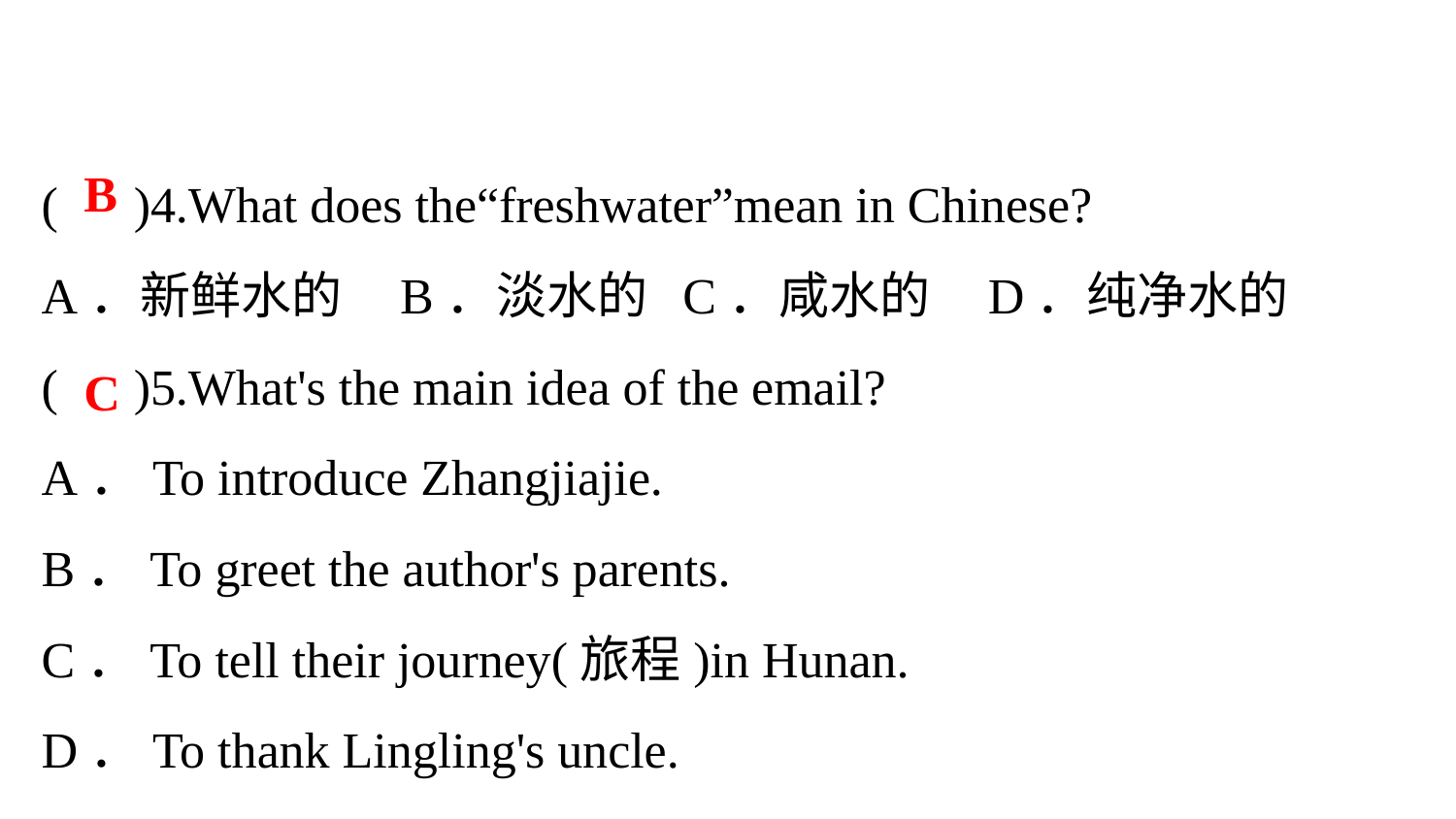

(      )4.What does the“freshwater”mean in Chinese?
A．新鲜水的    B．淡水的  C．咸水的    D．纯净水的
(      )5.What's the main idea of the email?
A．To introduce Zhangjiajie.
B．To greet the author's parents.
C．To tell their journey(旅程)in Hunan.
D．To thank Lingling's uncle.
B
C